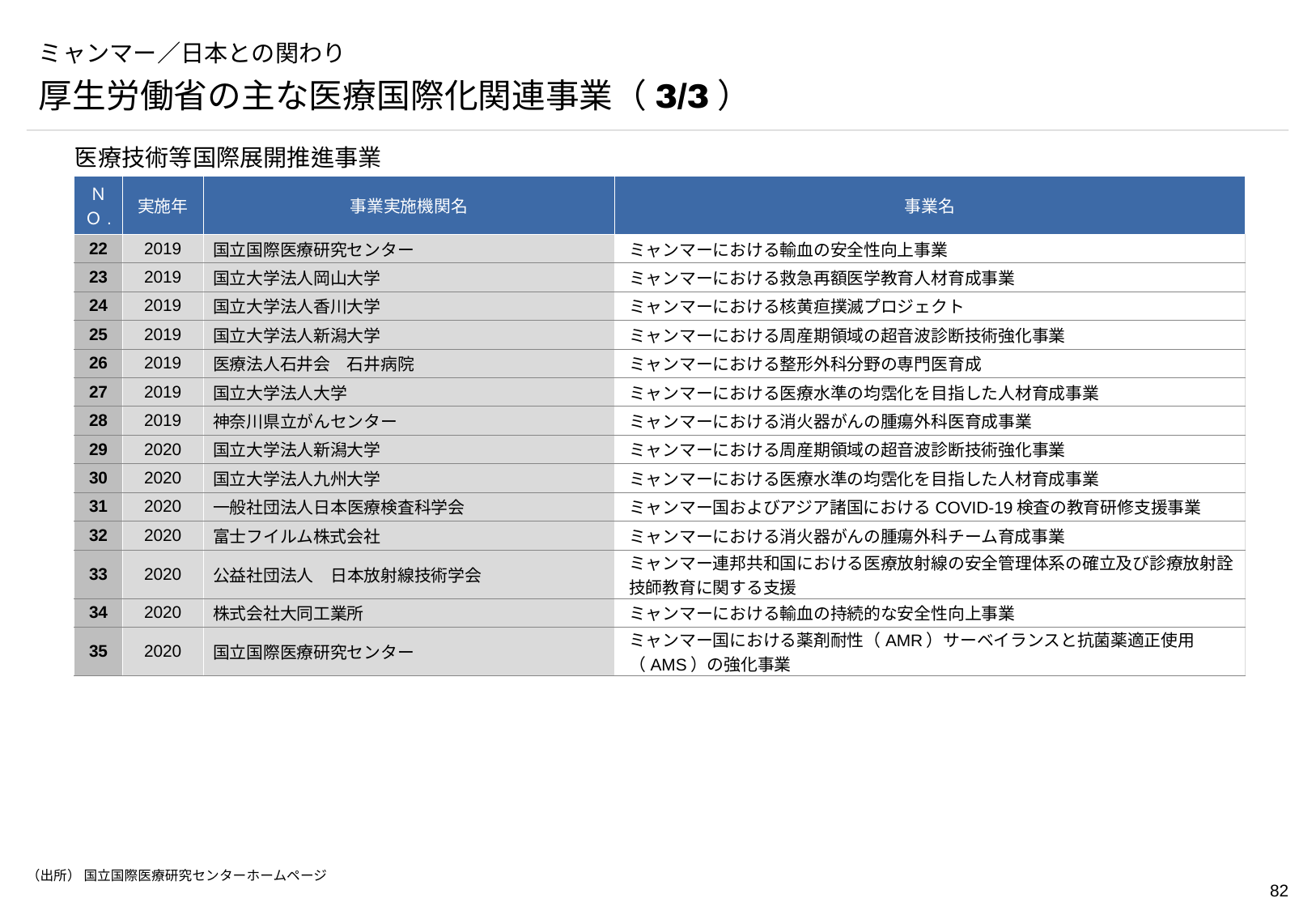

# ミャンマー／日本との関わり
厚生労働省の主な医療国際化関連事業（3/3）
医療技術等国際展開推進事業
| ＮＯ. | 実施年 | 事業実施機関名 | 事業名 |
| --- | --- | --- | --- |
| 22 | 2019 | 国立国際医療研究センター | ミャンマーにおける輸血の安全性向上事業 |
| 23 | 2019 | 国立大学法人岡山大学 | ミャンマーにおける救急再額医学教育人材育成事業 |
| 24 | 2019 | 国立大学法人香川大学 | ミャンマーにおける核黄疸撲滅プロジェクト |
| 25 | 2019 | 国立大学法人新潟大学 | ミャンマーにおける周産期領域の超音波診断技術強化事業 |
| 26 | 2019 | 医療法人石井会　石井病院 | ミャンマーにおける整形外科分野の専門医育成 |
| 27 | 2019 | 国立大学法人大学 | ミャンマーにおける医療水準の均霑化を目指した人材育成事業 |
| 28 | 2019 | 神奈川県立がんセンター | ミャンマーにおける消火器がんの腫瘍外科医育成事業 |
| 29 | 2020 | 国立大学法人新潟大学 | ミャンマーにおける周産期領域の超音波診断技術強化事業 |
| 30 | 2020 | 国立大学法人九州大学 | ミャンマーにおける医療水準の均霑化を目指した人材育成事業 |
| 31 | 2020 | 一般社団法人日本医療検査科学会 | ミャンマー国およびアジア諸国におけるCOVID-19検査の教育研修支援事業 |
| 32 | 2020 | 富士フイルム株式会社 | ミャンマーにおける消火器がんの腫瘍外科チーム育成事業 |
| 33 | 2020 | 公益社団法人　日本放射線技術学会 | ミャンマー連邦共和国における医療放射線の安全管理体系の確立及び診療放射詮技師教育に関する支援 |
| 34 | 2020 | 株式会社大同工業所 | ミャンマーにおける輸血の持続的な安全性向上事業 |
| 35 | 2020 | 国立国際医療研究センター | ミャンマー国における薬剤耐性（AMR）サーベイランスと抗菌薬適正使用（AMS）の強化事業 |
（出所） 国立国際医療研究センターホームページ